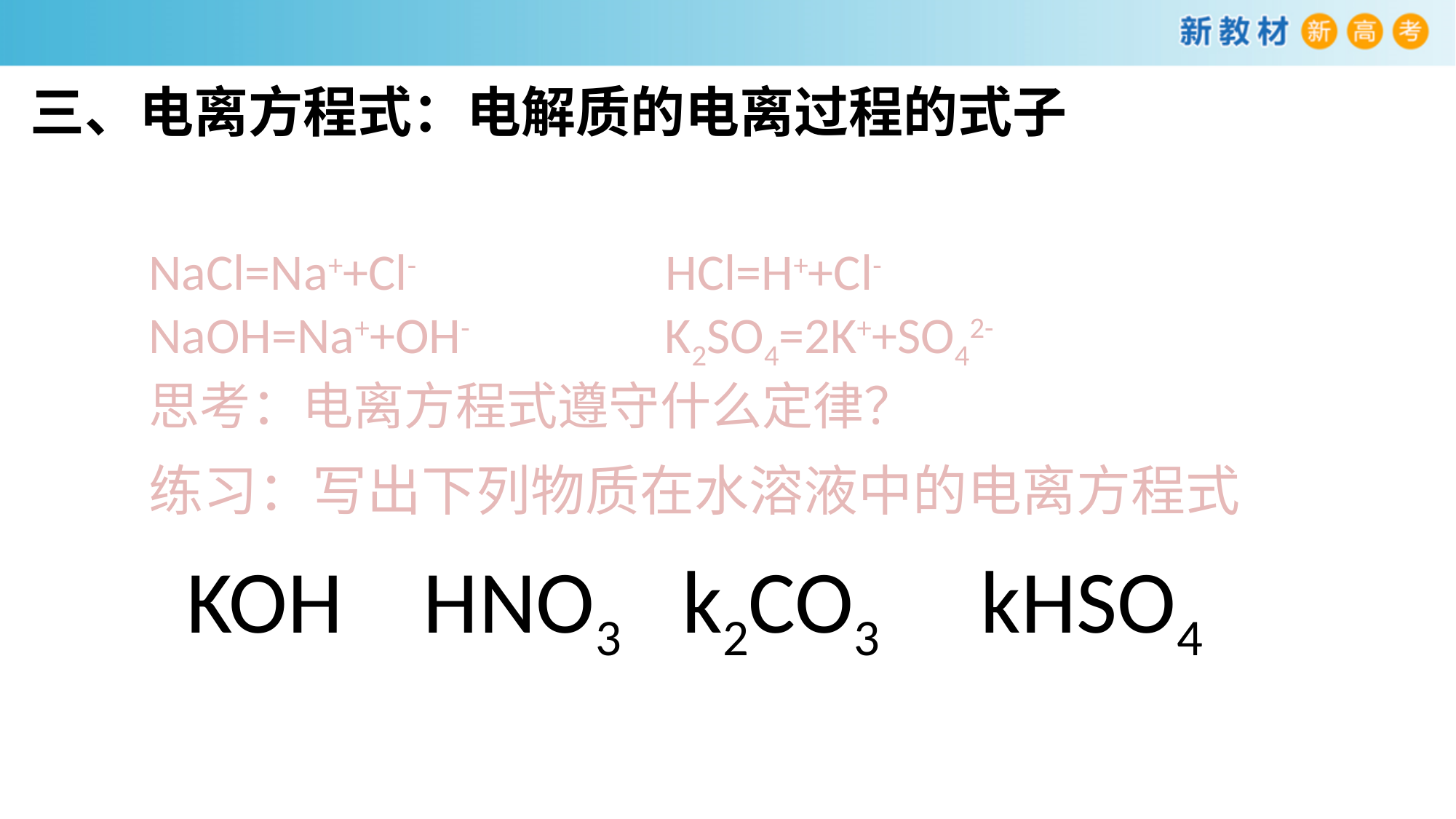

# 三、电离方程式：电解质的电离过程的式子
NaCl=Na++Cl-                                     HCl=H++Cl-
NaOH=Na++OH-                             K2SO4=2K++SO42-
思考：电离方程式遵守什么定律？
练习：写出下列物质在水溶液中的电离方程式
KOH    HNO3   k2CO3     kHSO4